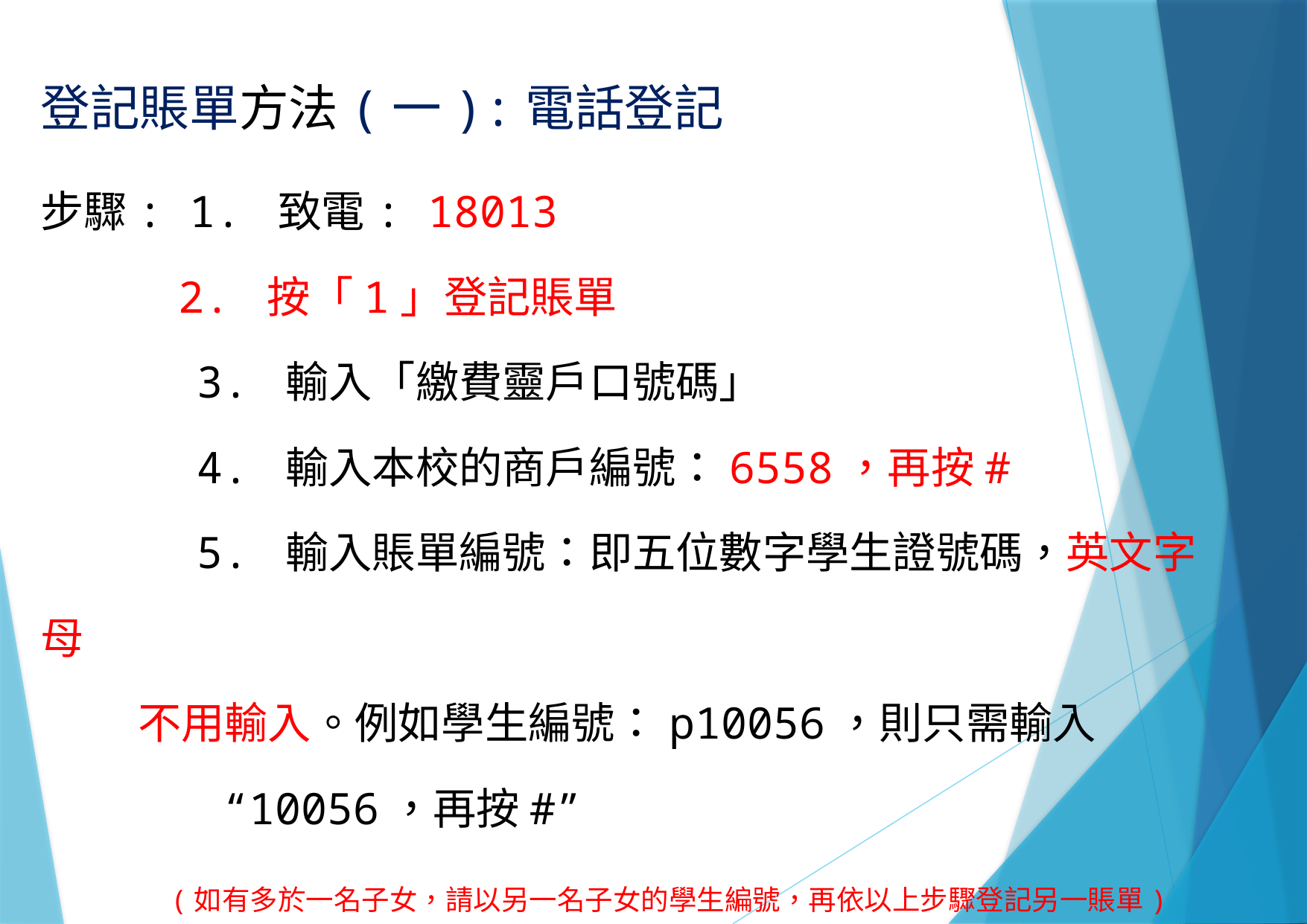

登記賬單方法(一):電話登記

步驟: 1. 致電: 18013
	 2. 按「1」登記賬單
      3. 輸入「繳費靈戶口號碼」
      4. 輸入本校的商戶編號：6558，再按#
      5. 輸入賬單編號：即五位數字學生證號碼，英文字母
         不用輸入。例如學生編號：p10056，則只需輸入
       “10056，再按#”
     (如有多於一名子女，請以另一名子女的學生編號，再依以上步驟登記另一賬單)